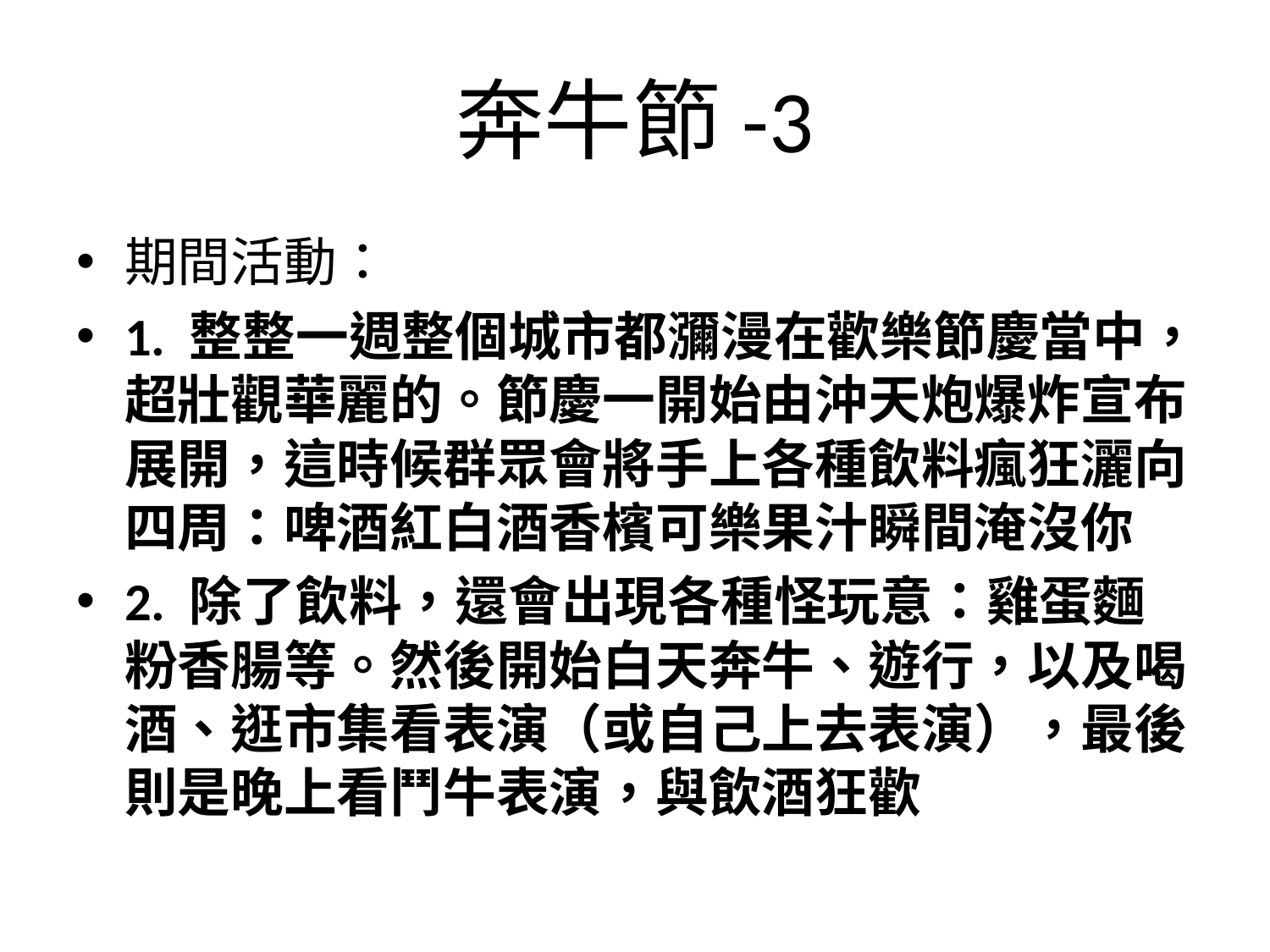

# 奔牛節-3
期間活動：
1. 整整一週整個城市都瀰漫在歡樂節慶當中，超壯觀華麗的。節慶一開始由沖天炮爆炸宣布展開，這時候群眾會將手上各種飲料瘋狂灑向四周：啤酒紅白酒香檳可樂果汁瞬間淹沒你
2. 除了飲料，還會出現各種怪玩意：雞蛋麵粉香腸等。然後開始白天奔牛、遊行，以及喝酒、逛市集看表演（或自己上去表演），最後則是晚上看鬥牛表演，與飲酒狂歡